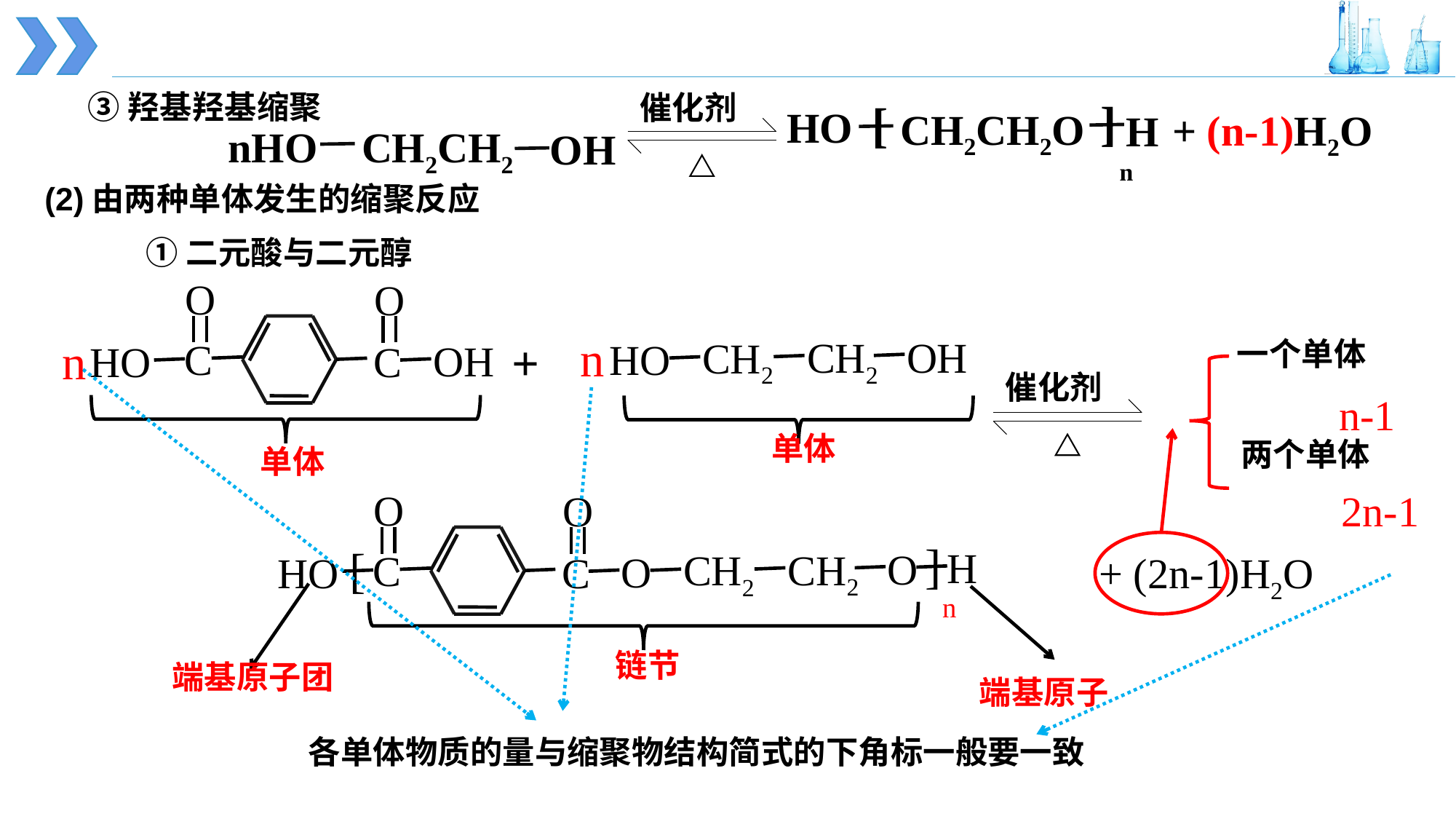

③羟基羟基缩聚
催化剂

]
[
  HO
CH2CH2O
H
n
+ (n-1)H2O
  nHO
CH2CH2
OH
(2)由两种单体发生的缩聚反应

①二元酸与二元醇

O
O

C
OH
HO
C
n
OH
CH2
CH2
HO
n
+
一个单体

催化剂

n-1
单体
两个单体
单体
O
O

]
[
O
CH2
CH2
C
O
HO
C
n
H
2n-1

+ (2n-1)H2O
链节
端基原子团
端基原子
各单体物质的量与缩聚物结构简式的下角标一般要一致